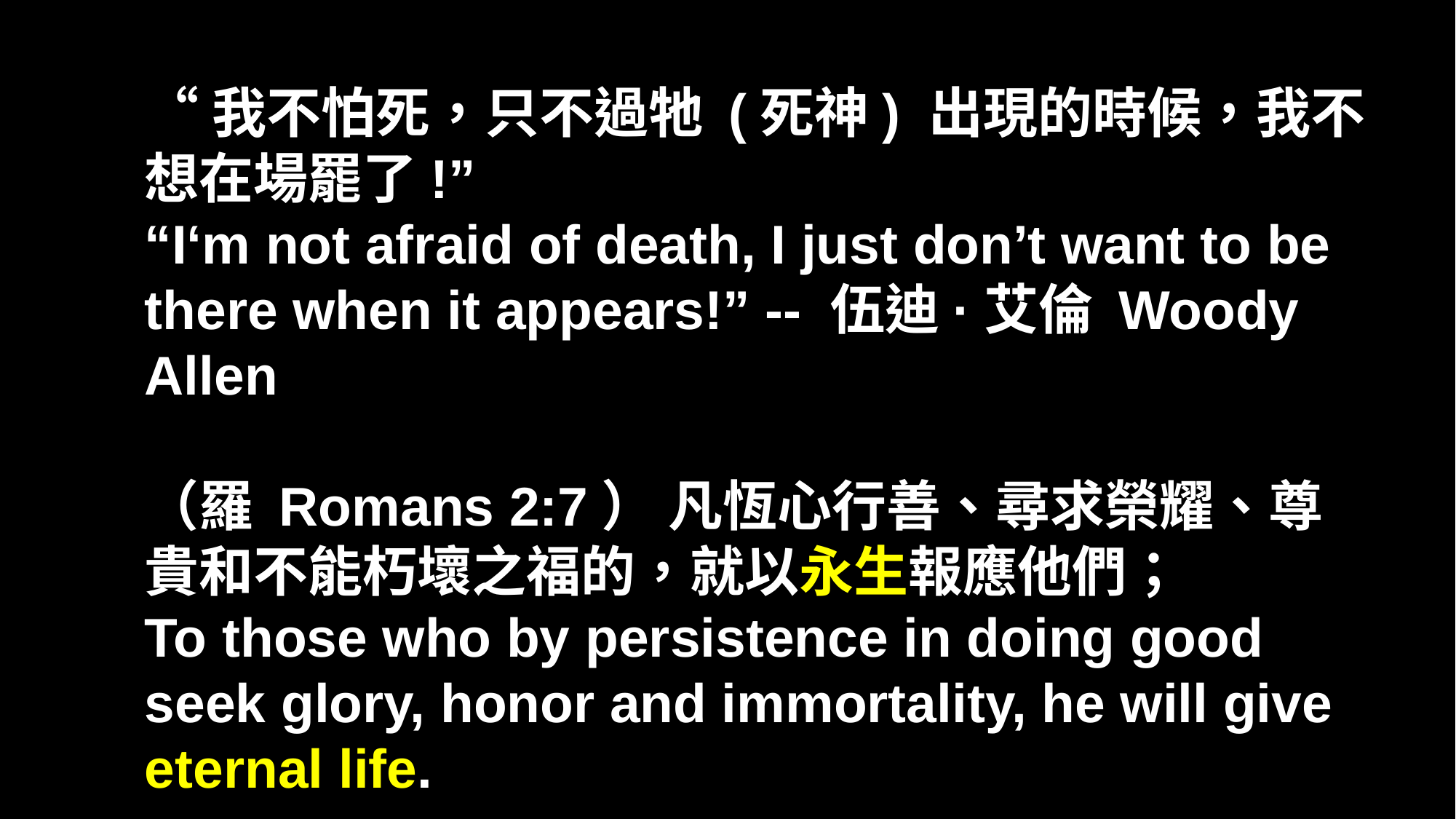

“我不怕死，只不過牠 (死神) 出現的時候，我不想在場罷了!”
“I‘m not afraid of death, I just don’t want to be there when it appears!” -- 伍迪·艾倫 Woody Allen

（羅 Romans 2:7） 凡恆心行善、尋求榮耀、尊貴和不能朽壞之福的，就以永生報應他們；
To those who by persistence in doing good seek glory, honor and immortality, he will give eternal life.